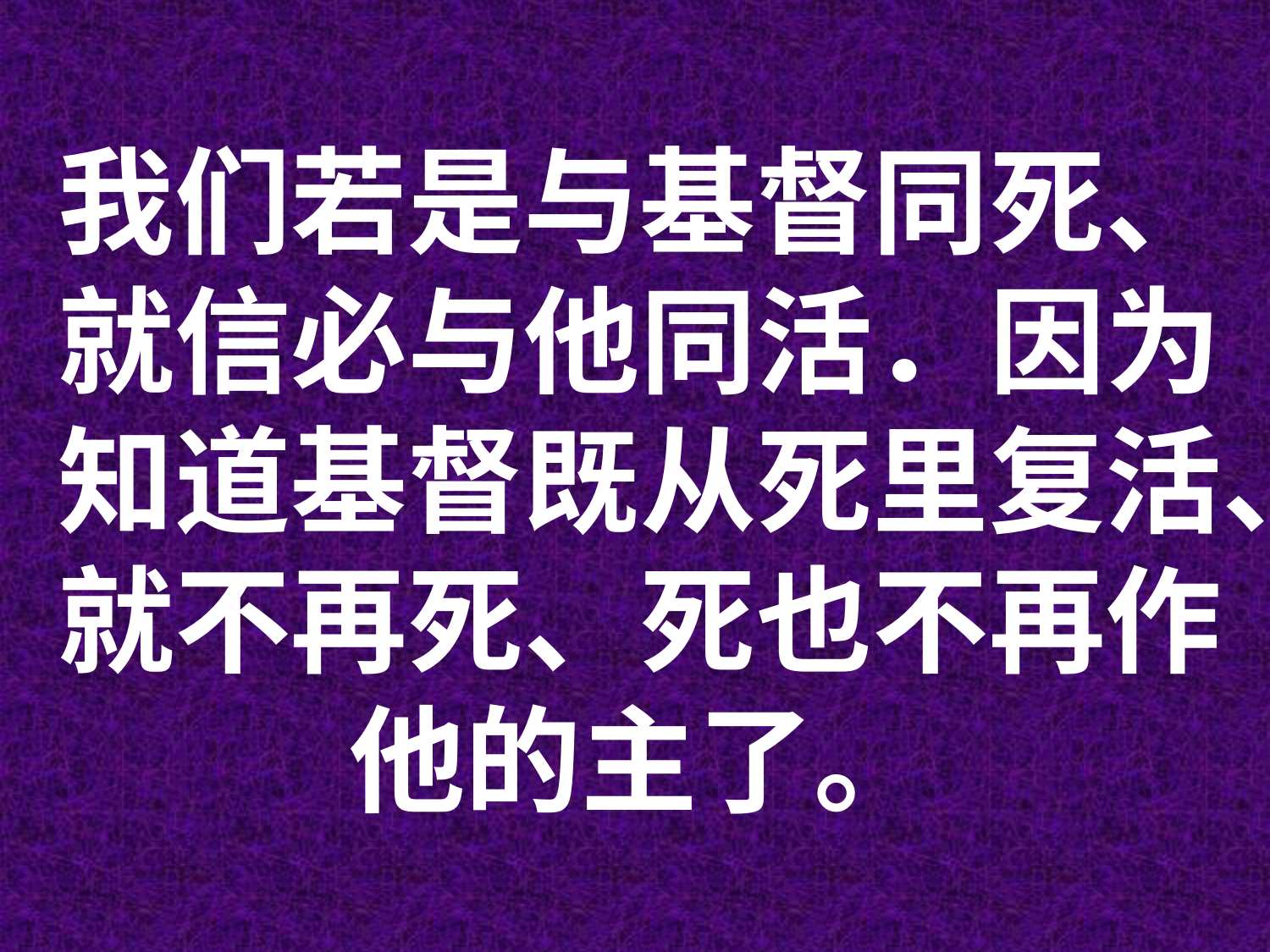

# 我们若是与基督同死、就信必与他同活．因为知道基督既从死里复活、就不再死、死也不再作他的主了。